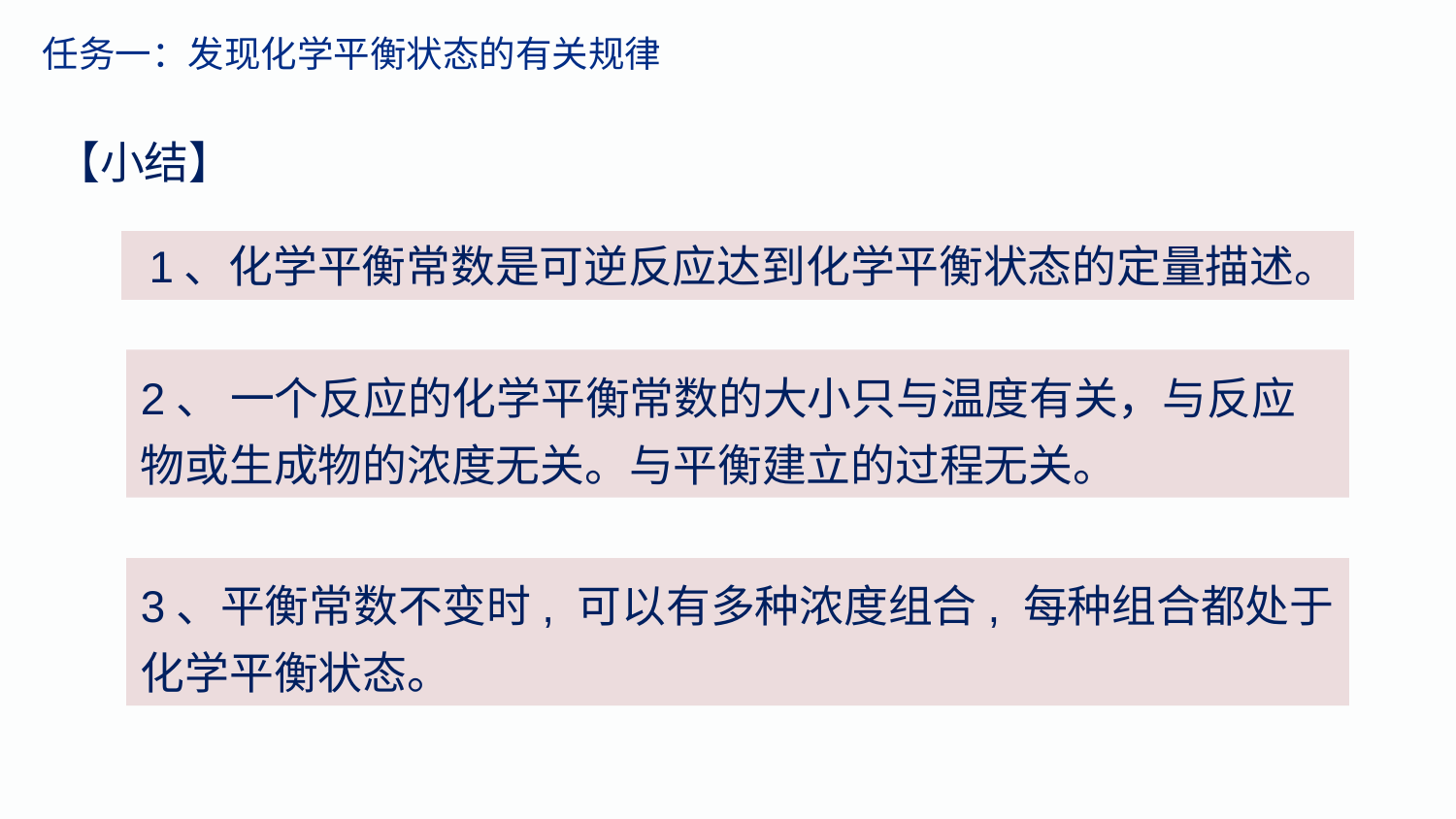

任务一：发现化学平衡状态的有关规律
【小结】

 1、化学平衡常数是可逆反应达到化学平衡状态的定量描述。
2、 一个反应的化学平衡常数的大小只与温度有关，与反应物或生成物的浓度无关。与平衡建立的过程无关。
3、平衡常数不变时, 可以有多种浓度组合, 每种组合都处于化学平衡状态。